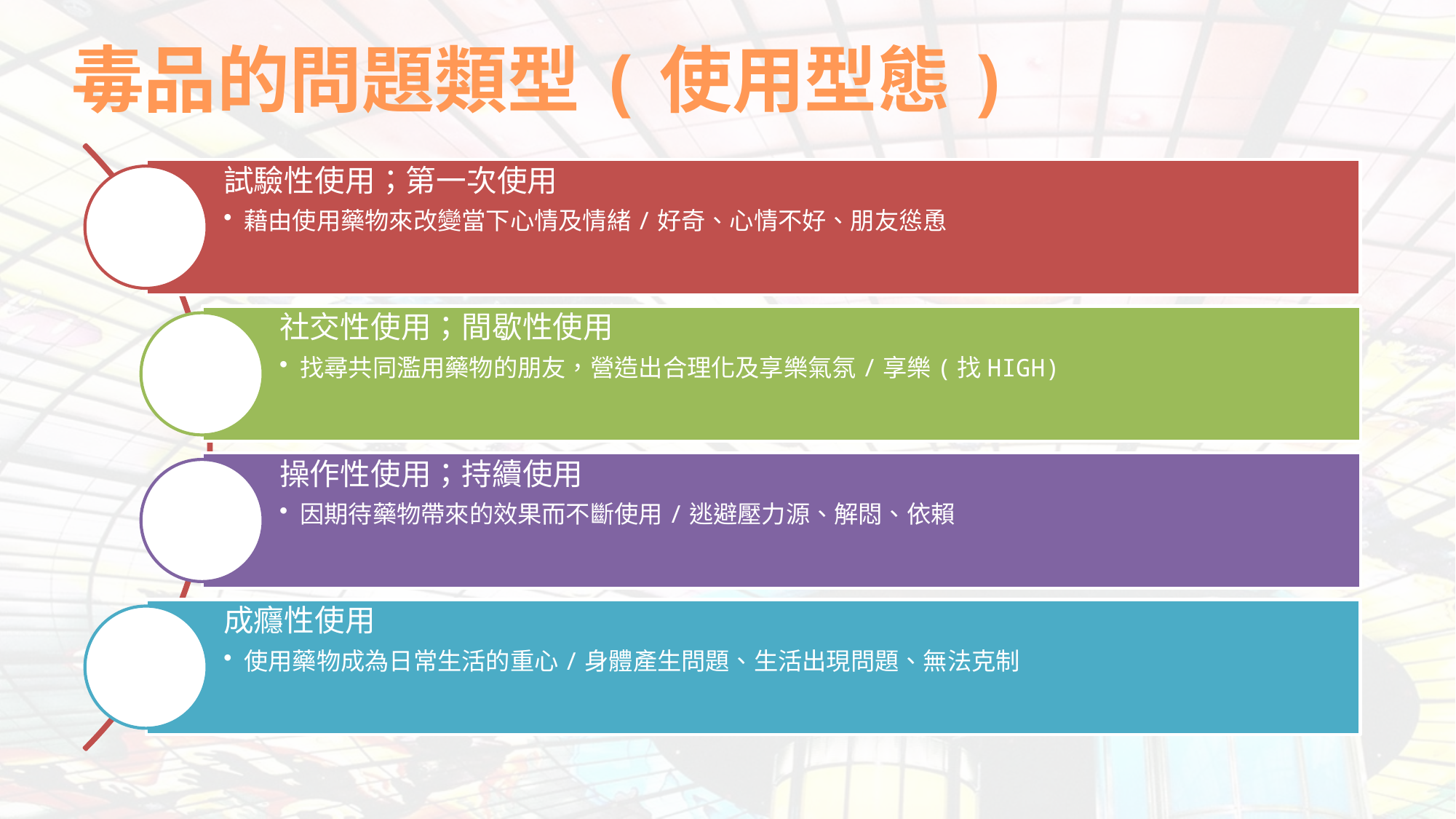

毒品的問題類型(使用型態)
試驗性使用；第一次使用
藉由使用藥物來改變當下心情及情緒/好奇、心情不好、朋友慫恿
社交性使用；間歇性使用
找尋共同濫用藥物的朋友，營造出合理化及享樂氣氛/享樂(找HIGH)
操作性使用；持續使用
因期待藥物帶來的效果而不斷使用/逃避壓力源、解悶、依賴
成癮性使用
使用藥物成為日常生活的重心/身體產生問題、生活出現問題、無法克制